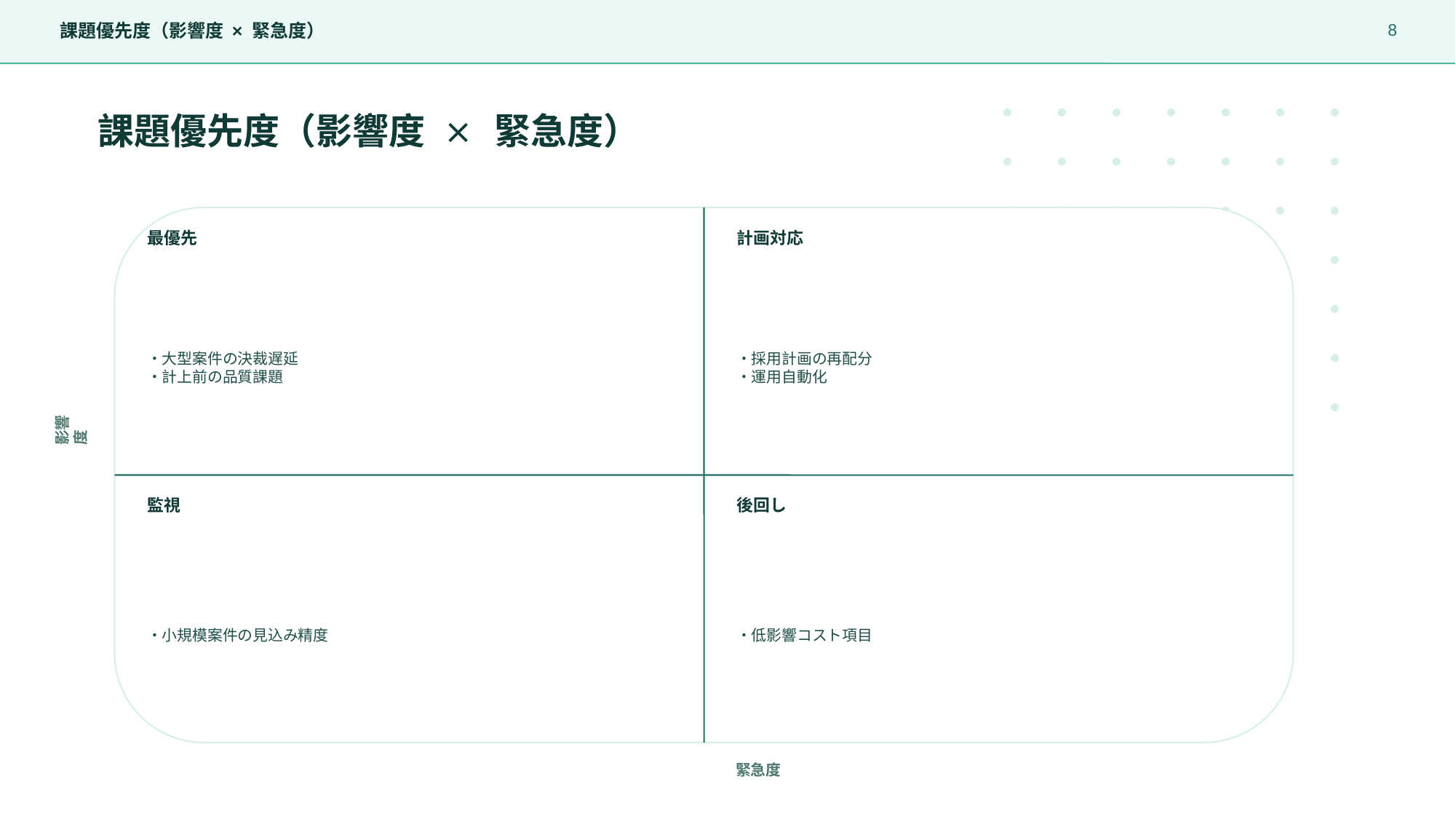

8
課題優先度（影響度 × 緊急度）

課題優先度（影響度 × 緊急度）

最優先
計画対応

・大型案件の決裁遅延
・計上前の品質課題
・採用計画の再配分
・運用自動化

影響度

監視
後回し
・小規模案件の見込み精度
・低影響コスト項目
緊急度